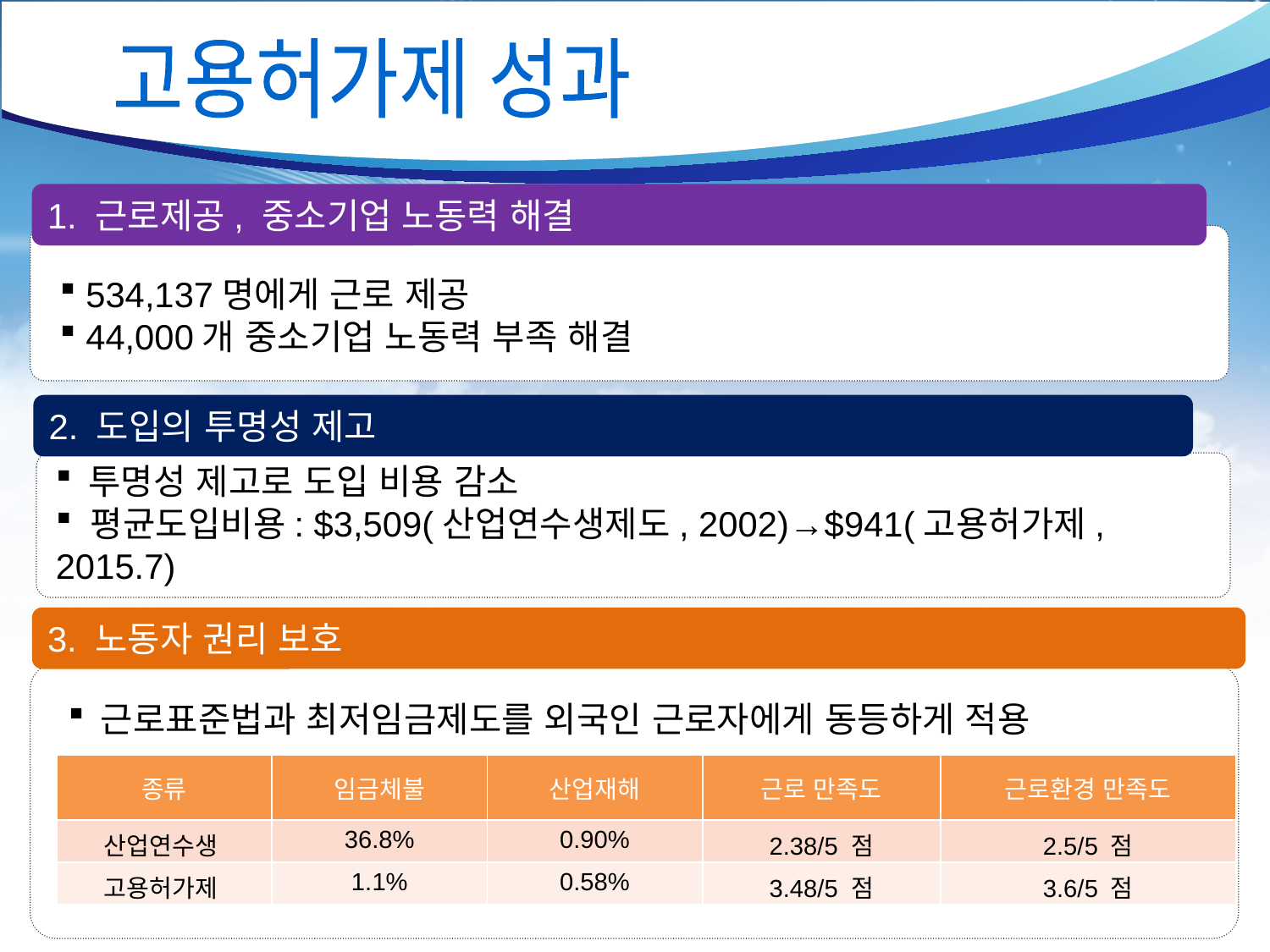

고용허가제 성과

1. 근로제공, 중소기업 노동력 해결

 534,137명에게 근로 제공
 44,000개 중소기업 노동력 부족 해결
2. 도입의 투명성 제고

 투명성 제고로 도입 비용 감소
 평균도입비용: $3,509(산업연수생제도, 2002)→$941(고용허가제, 2015.7)
3. 노동자 권리 보호

 근로표준법과 최저임금제도를 외국인 근로자에게 동등하게 적용
| 종류 | 임금체불 | 산업재해 | 근로 만족도 | 근로환경 만족도 |
| --- | --- | --- | --- | --- |
| 산업연수생 | 36.8% | 0.90% | 2.38/5 점 | 2.5/5 점 |
| 고용허가제 | 1.1% | 0.58% | 3.48/5 점 | 3.6/5 점 |